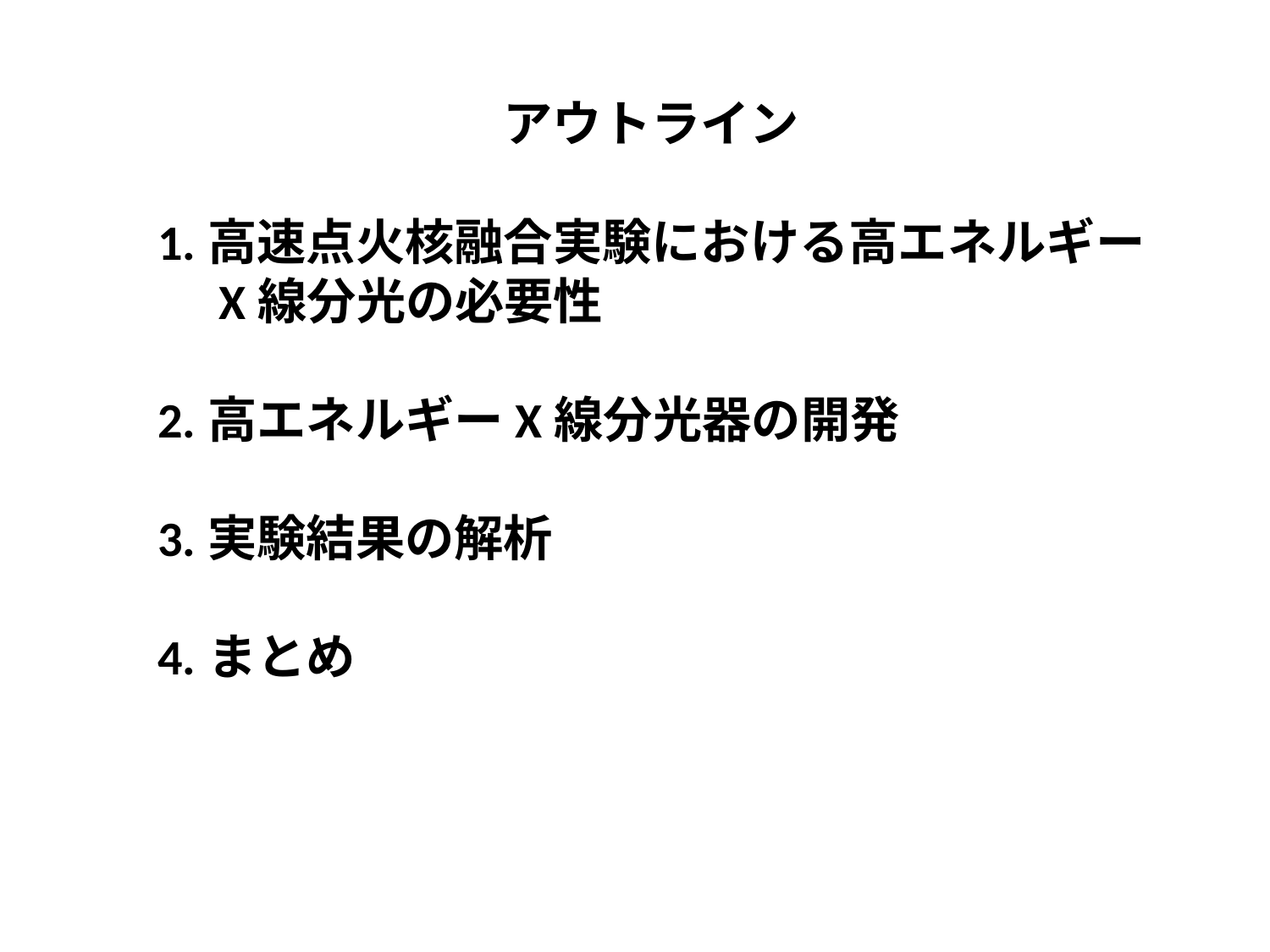

アウトライン

1.高速点火核融合実験における高エネルギー
　X線分光の必要性

2.高エネルギーX線分光器の開発

3.実験結果の解析

4.まとめ